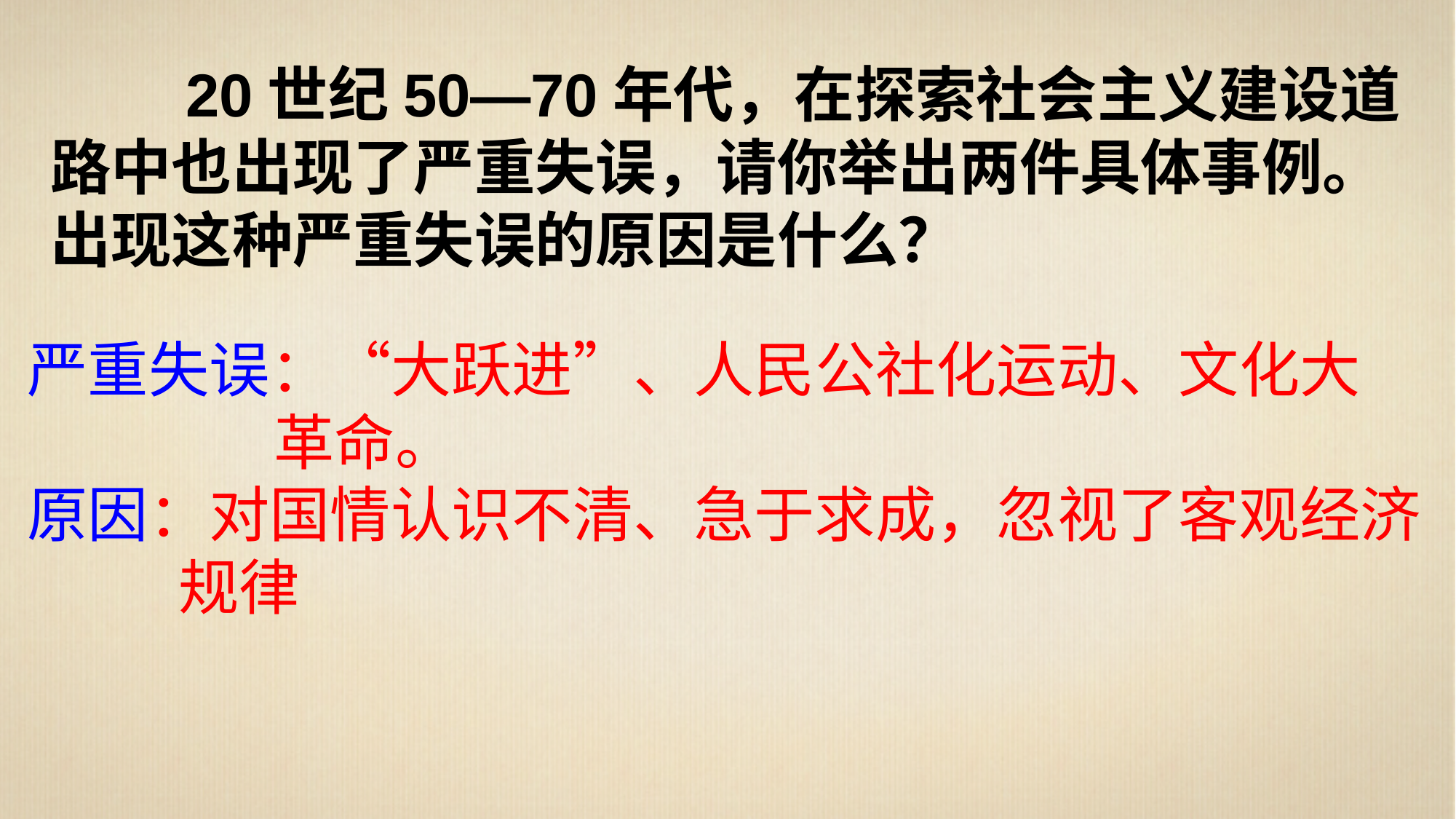

20世纪50—70年代，在探索社会主义建设道路中也出现了严重失误，请你举出两件具体事例。出现这种严重失误的原因是什么？
严重失误：“大跃进”、人民公社化运动、文化大
                 革命。
原因：对国情认识不清、急于求成，忽视了客观经济
          规律